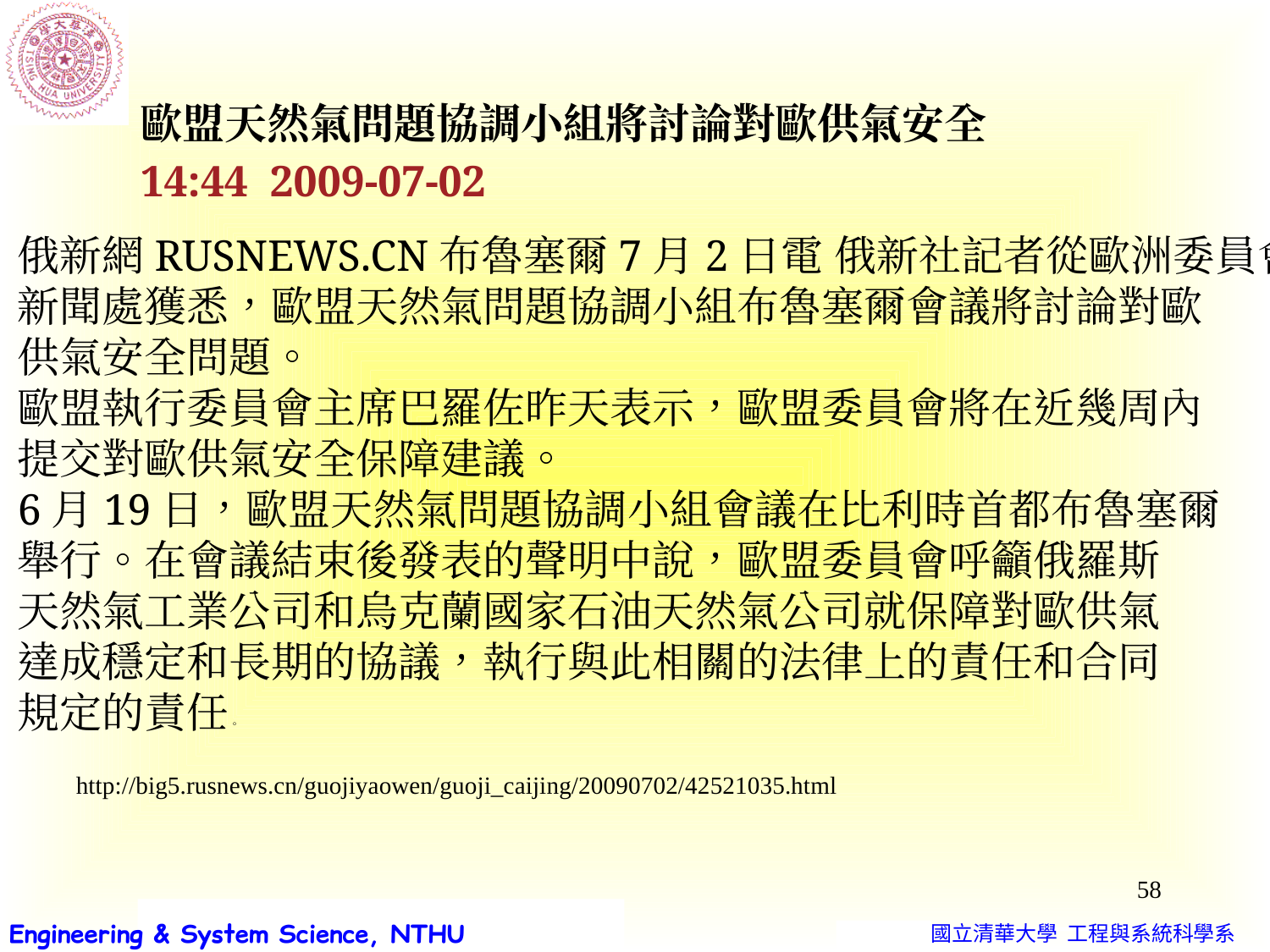

| 歐盟天然氣問題協調小組將討論對歐供氣安全 |
| --- |
| 14:44 2009-07-02 |
俄新網RUSNEWS.CN布魯塞爾7月2日電 俄新社記者從歐洲委員會
新聞處獲悉，歐盟天然氣問題協調小組布魯塞爾會議將討論對歐
供氣安全問題。
歐盟執行委員會主席巴羅佐昨天表示，歐盟委員會將在近幾周內
提交對歐供氣安全保障建議。
6月19日，歐盟天然氣問題協調小組會議在比利時首都布魯塞爾
舉行。在會議結束後發表的聲明中說，歐盟委員會呼籲俄羅斯
天然氣工業公司和烏克蘭國家石油天然氣公司就保障對歐供氣
達成穩定和長期的協議，執行與此相關的法律上的責任和合同
規定的責任。
http://big5.rusnews.cn/guojiyaowen/guoji_caijing/20090702/42521035.html
58